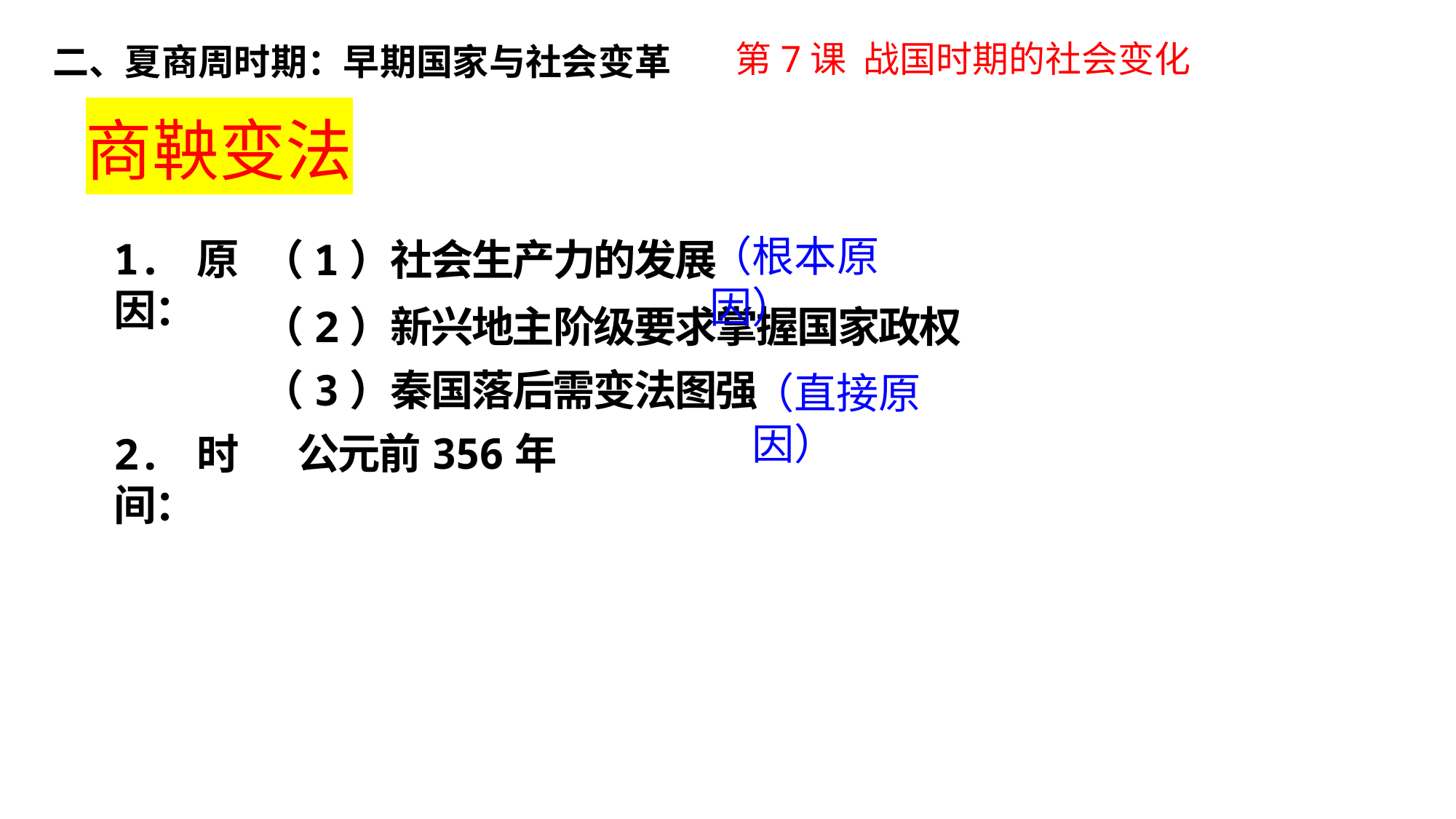

第7课  战国时期的社会变化
二、夏商周时期：早期国家与社会变革
商鞅变法
（根本原因）
1. 原因：
（1）社会生产力的发展
1
（2）新兴地主阶级要求掌握国家政权
（3）秦国落后需变法图强
（直接原因）
公元前356年
2. 时间：